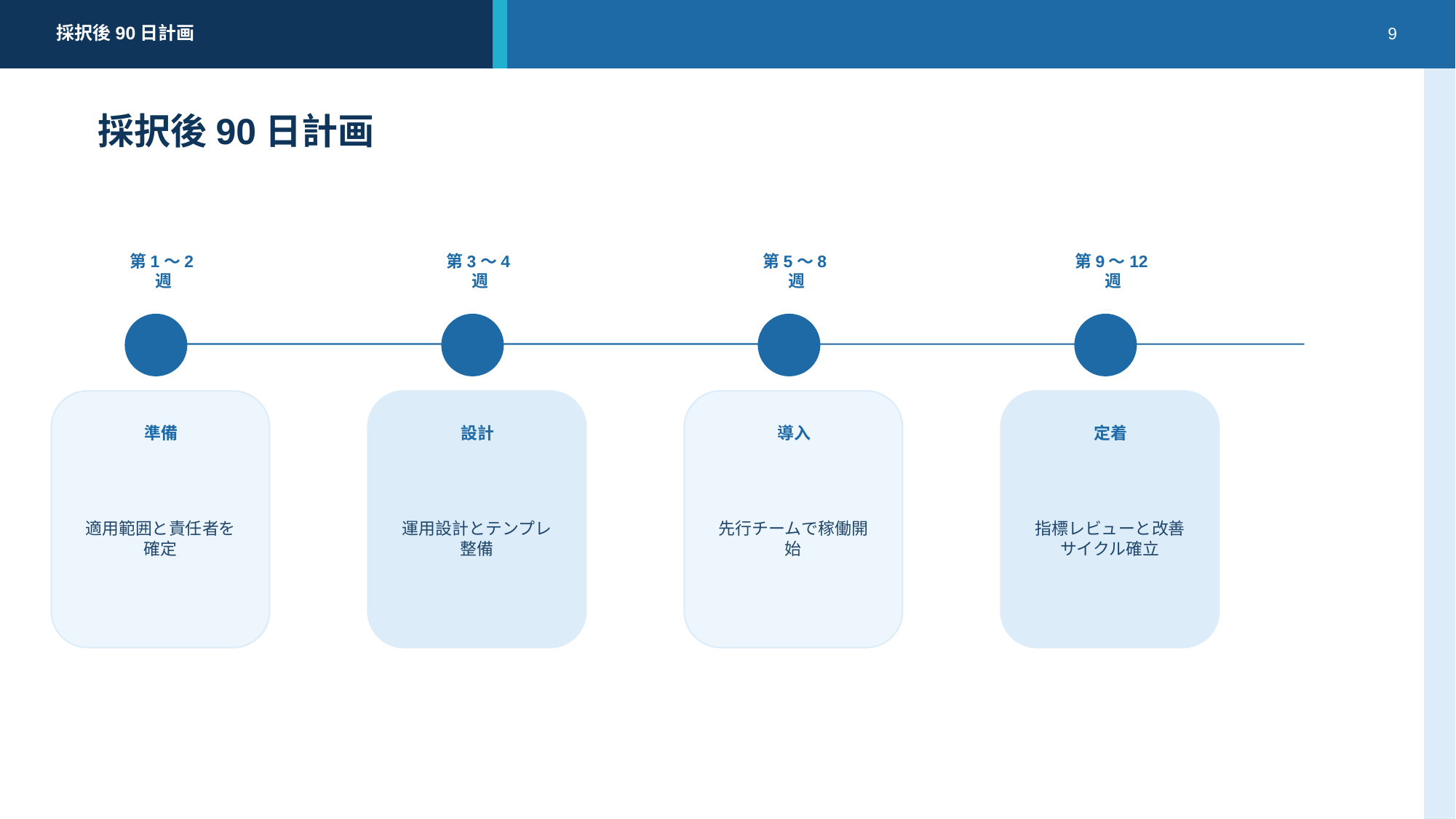

採択後90日計画
9

採択後90日計画
第1〜2週
第3〜4週
第5〜8週
第9〜12週

準備
設計
導入
定着
適用範囲と責任者を確定
運用設計とテンプレ整備
先行チームで稼働開始
指標レビューと改善サイクル確立